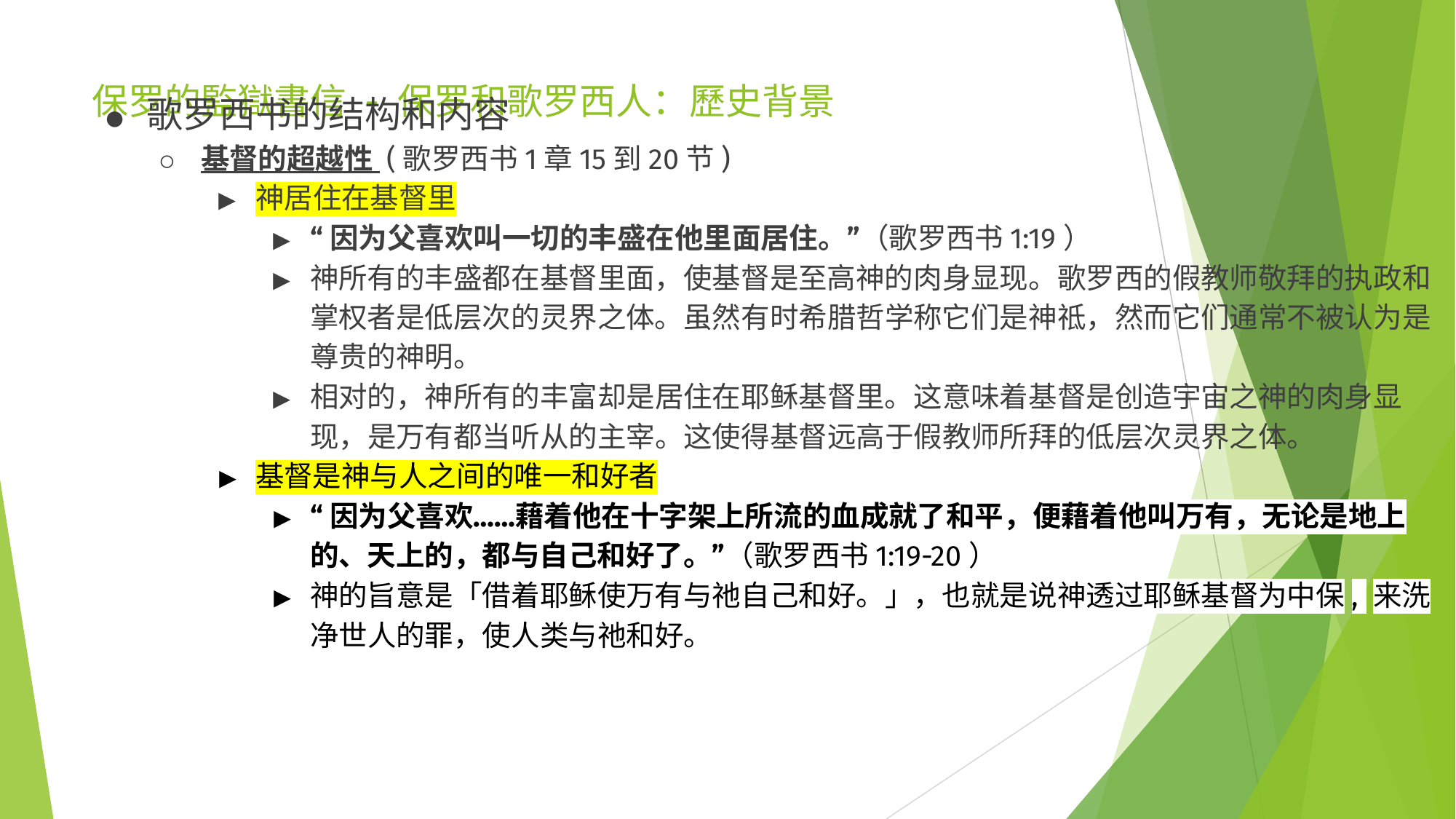

# 保罗的監獄書信 - 保罗和歌罗西人：歷史背景
歌罗西书的结构和内容
基督的超越性 (歌罗西书1章15到20节)
神居住在基督里
“因为父喜欢叫一切的丰盛在他里面居住。”（歌罗西书1:19）
神所有的丰盛都在基督里面，使基督是至高神的肉身显现。歌罗西的假教师敬拜的执政和掌权者是低层次的灵界之体。虽然有时希腊哲学称它们是神祗，然而它们通常不被认为是尊贵的神明。
相对的，神所有的丰富却是居住在耶稣基督里。这意味着基督是创造宇宙之神的肉身显现，是万有都当听从的主宰。这使得基督远高于假教师所拜的低层次灵界之体。
基督是神与人之间的唯一和好者
“因为父喜欢……藉着他在十字架上所流的血成就了和平，便藉着他叫万有，无论是地上的、天上的，都与自己和好了。”（歌罗西书1:19-20）
神的旨意是「借着耶稣使万有与祂自己和好。」，也就是说神透过耶稣基督为中保, 来洗净世人的罪，使人类与祂和好。